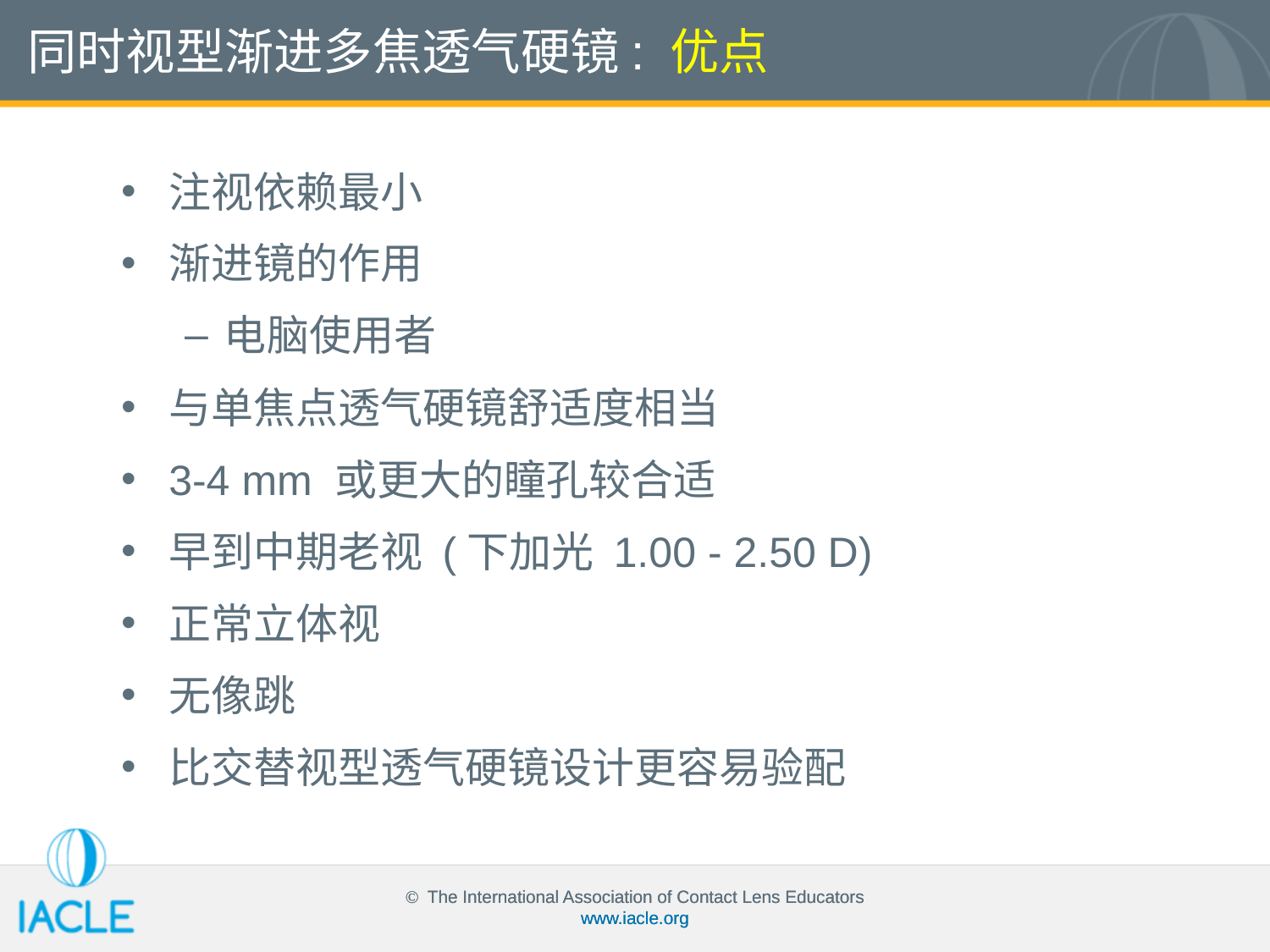

同时视型渐进多焦透气硬镜: 优点
注视依赖最小
渐进镜的作用
电脑使用者
与单焦点透气硬镜舒适度相当
3-4 mm 或更大的瞳孔较合适
早到中期老视 (下加光 1.00 - 2.50 D)
正常立体视
无像跳
比交替视型透气硬镜设计更容易验配